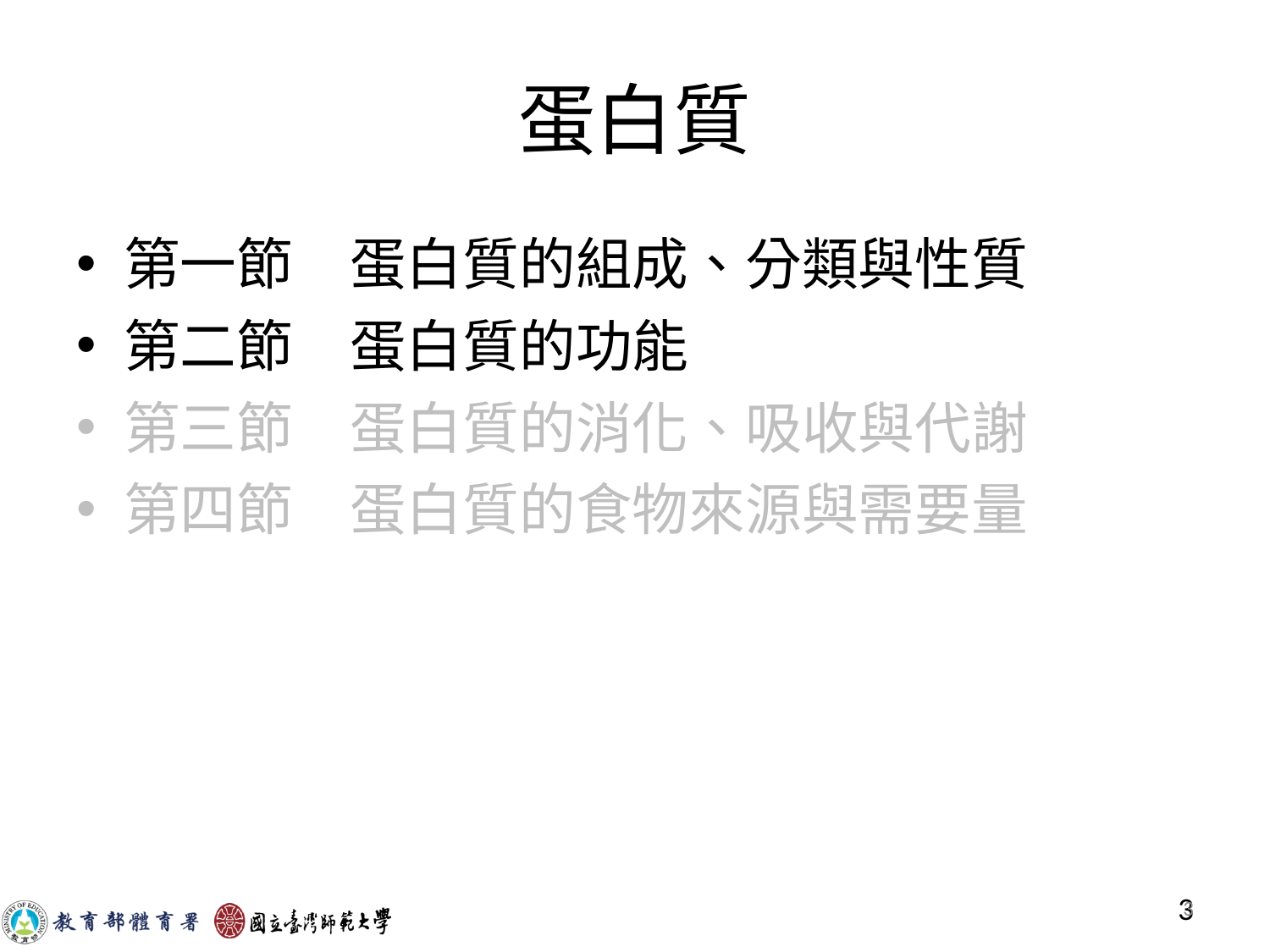

# 蛋白質
第一節　蛋白質的組成、分類與性質
第二節　蛋白質的功能
第三節　蛋白質的消化、吸收與代謝
第四節　蛋白質的食物來源與需要量
3
3